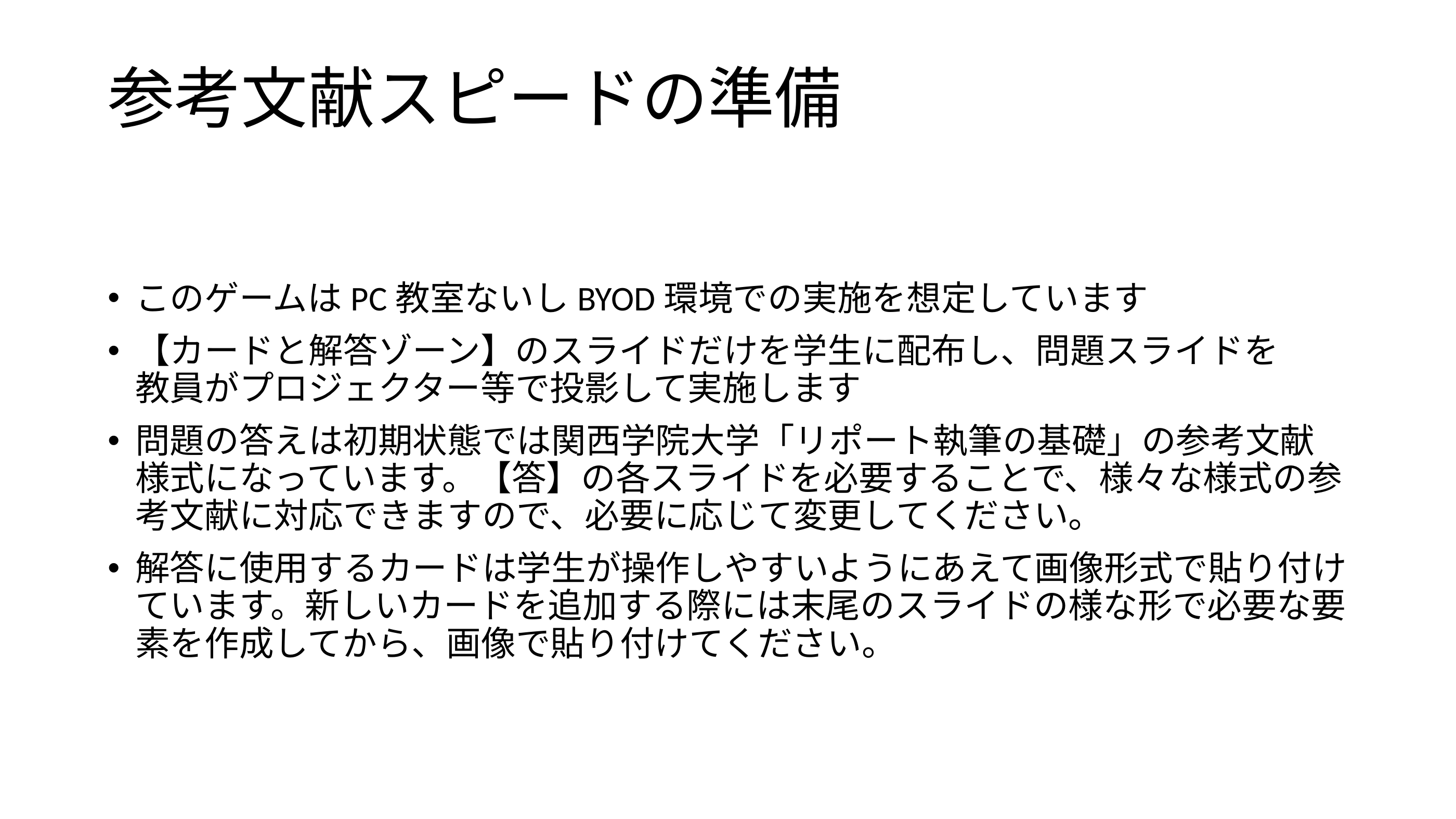

# 参考文献スピードの準備
このゲームはPC教室ないしBYOD環境での実施を想定しています
【カードと解答ゾーン】のスライドだけを学生に配布し、問題スライドを
教員がプロジェクター等で投影して実施します
問題の答えは初期状態では関西学院大学「リポート執筆の基礎」の参考文献様式になっています。【答】の各スライドを必要することで、様々な様式の参考文献に対応できますので、必要に応じて変更してください。
解答に使用するカードは学生が操作しやすいようにあえて画像形式で貼り付けています。新しいカードを追加する際には末尾のスライドの様な形で必要な要素を作成してから、画像で貼り付けてください。